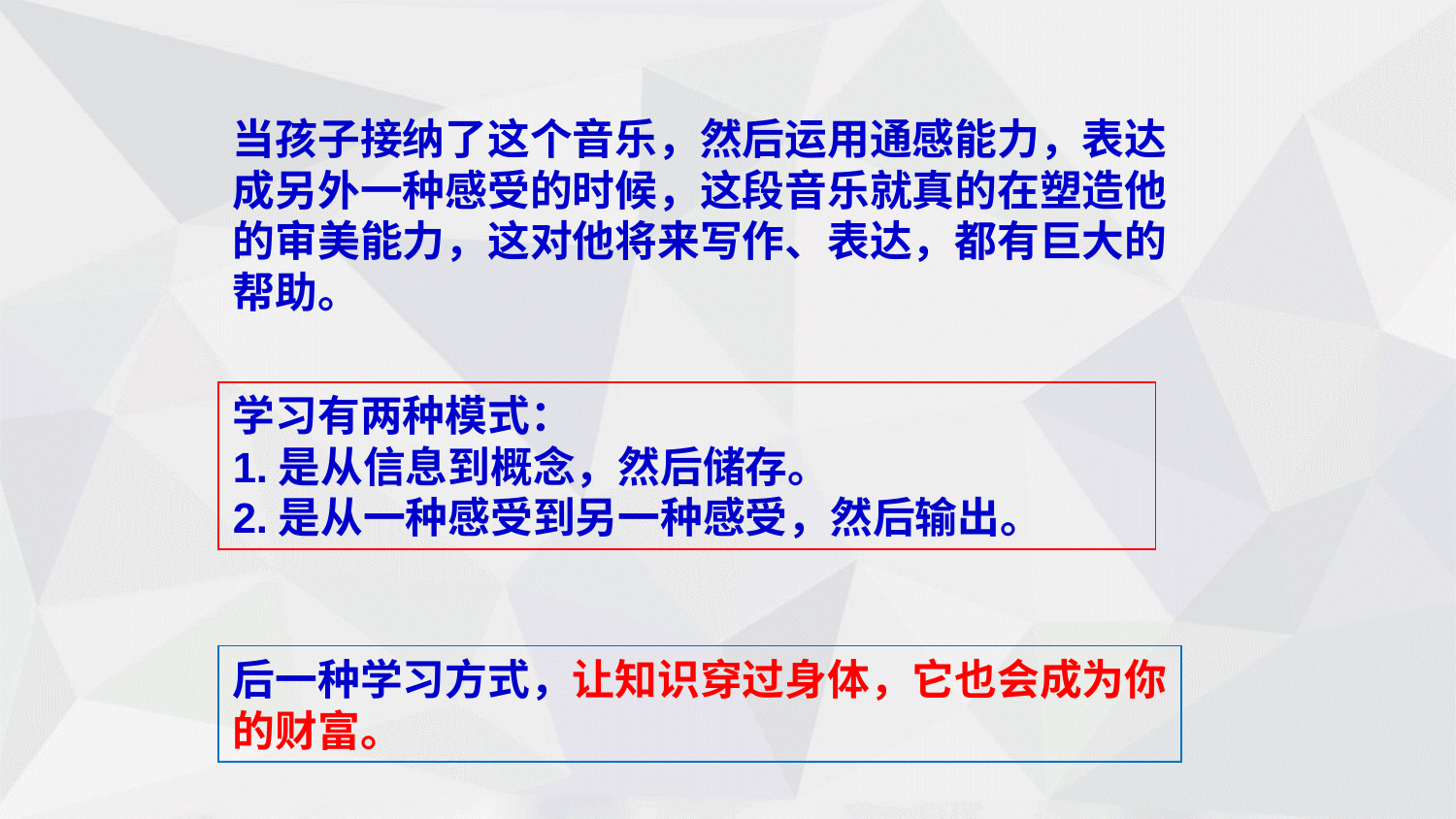

当孩子接纳了这个音乐，然后运用通感能力，表达成另外一种感受的时候，这段音乐就真的在塑造他的审美能力，这对他将来写作、表达，都有巨大的帮助。
学习有两种模式：
1.是从信息到概念，然后储存。
2.是从一种感受到另一种感受，然后输出。
后一种学习方式，让知识穿过身体，它也会成为你的财富。